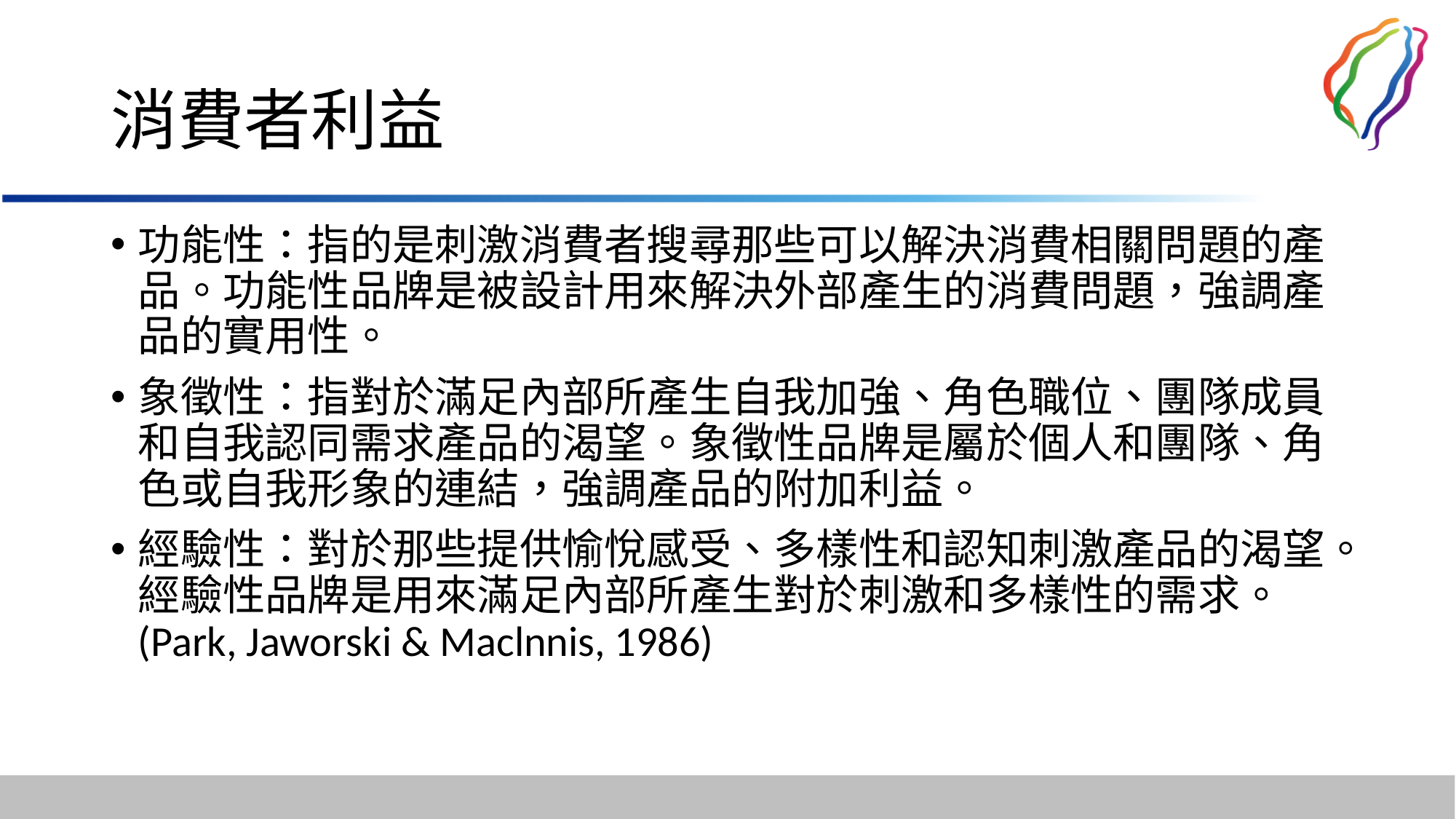

# 消費者利益
功能性：指的是刺激消費者搜尋那些可以解決消費相關問題的產品。功能性品牌是被設計用來解決外部產生的消費問題，強調產品的實用性。
象徵性：指對於滿足內部所產生自我加強、角色職位、團隊成員和自我認同需求產品的渴望。象徵性品牌是屬於個人和團隊、角色或自我形象的連結，強調產品的附加利益。
經驗性：對於那些提供愉悅感受、多樣性和認知刺激產品的渴望。經驗性品牌是用來滿足內部所產生對於刺激和多樣性的需求。(Park, Jaworski & Maclnnis, 1986)